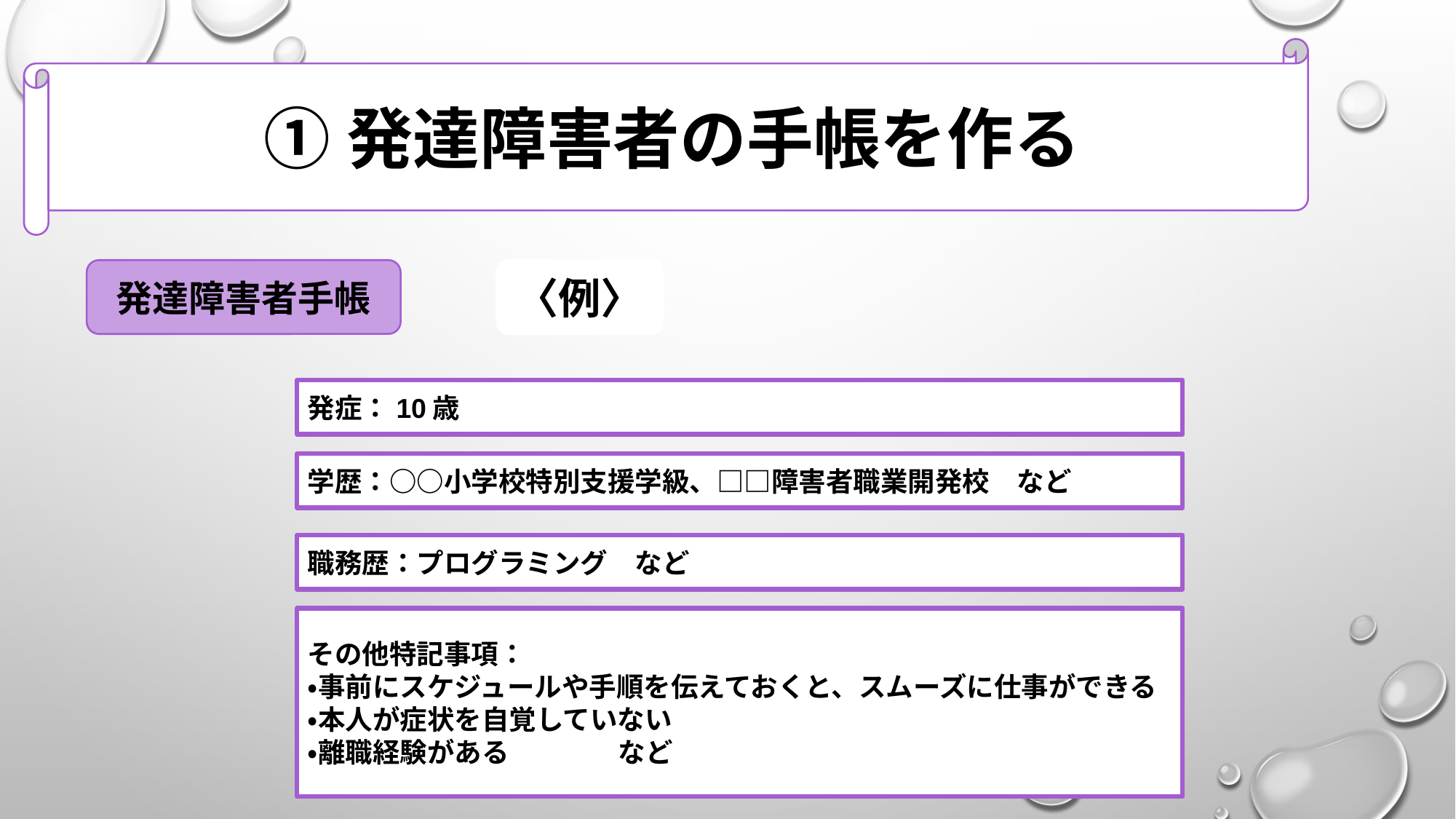

①発達障害者の手帳を作る
発達障害者手帳
〈例〉
発症：10歳
学歴：○○小学校特別支援学級、□□障害者職業開発校　など
職務歴：プログラミング　など
その他特記事項：
・事前にスケジュールや手順を伝えておくと、スムーズに仕事ができる
・本人が症状を自覚していない
・離職経験がある　　　　など